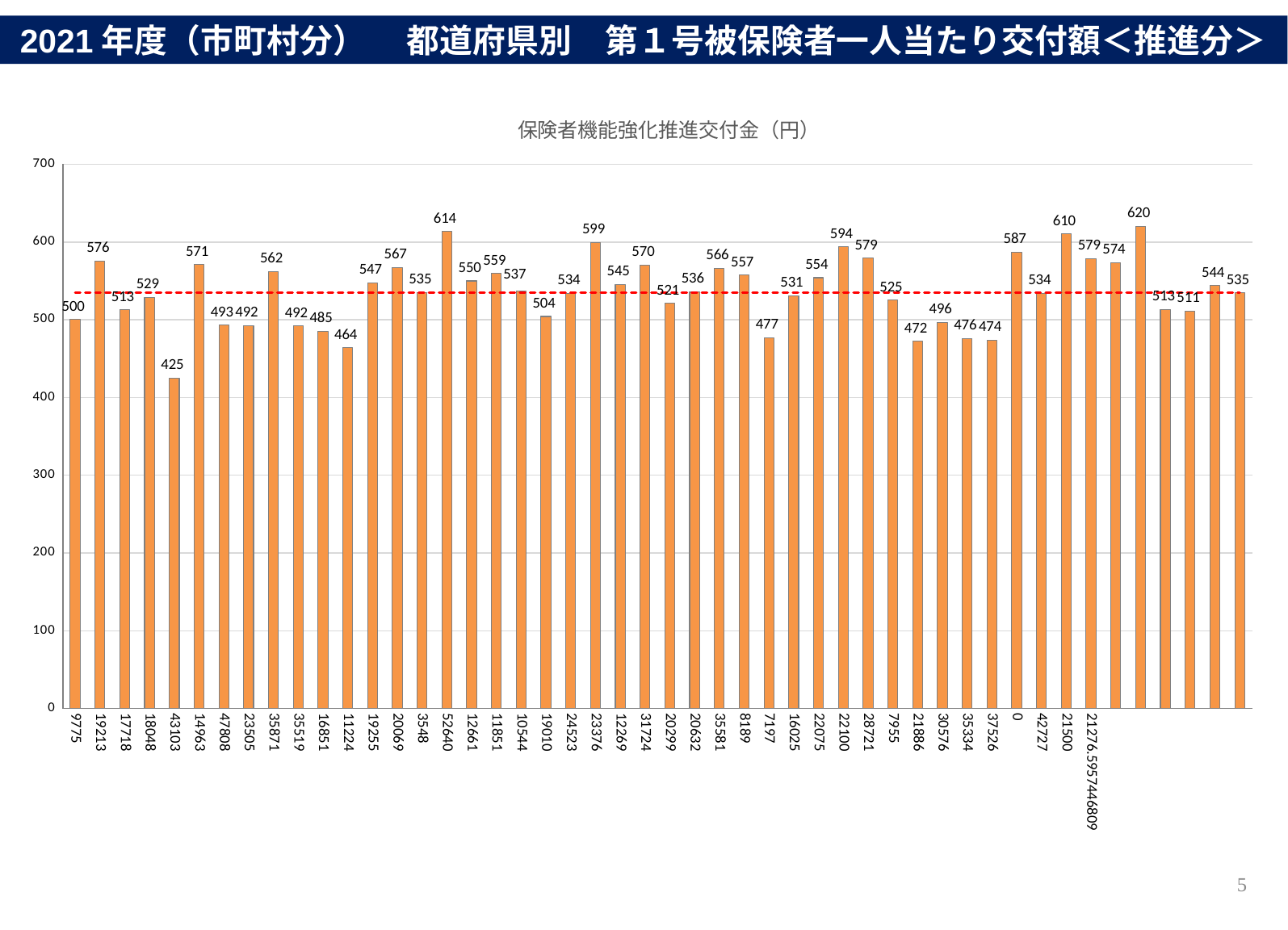

2021年度（市町村分） 　都道府県別　第１号被保険者一人当たり交付額＜推進分＞

### Chart: 保険者機能強化推進交付金（円）

| Category | 保険者機能強化推進交付金(円） | 平均 |  |
|---|---|---|---|
| 9775 | 500.08409881339287 | 534.5357950488482 | 500.08409881339287 |
| 19213 | 575.5026396674162 | 534.5357950488482 | 575.5026396674162 |
| 17718 | 512.8469236133528 | 534.5357950488482 | 512.8469236133528 |
| 18048 | 528.6564723275958 | 534.5357950488482 | 528.6564723275958 |
| 43103 | 425.1716552229851 | 534.5357950488482 | 425.1716552229851 |
| 14963 | 570.819288519932 | 534.5357950488482 | 570.819288519932 |
| 47808 | 493.09919306748105 | 534.5357950488482 | 493.09919306748105 |
| 23505 | 492.1090745642511 | 534.5357950488482 | 492.1090745642511 |
| 35871 | 561.9070025556248 | 534.5357950488482 | 561.9070025556248 |
| 35519 | 491.86857530481973 | 534.5357950488482 | 491.86857530481973 |
| 16851 | 484.90581905970237 | 534.5357950488482 | 484.90581905970237 |
| 11224 | 464.11261701388133 | 534.5357950488482 | 464.11261701388133 |
| 19255 | 547.4349698557688 | 534.5357950488482 | 547.4349698557688 |
| 20069 | 567.1427754449873 | 534.5357950488482 | 567.1427754449873 |
| 3548 | 534.8341571995139 | 534.5357950488482 | 534.8341571995139 |
| 52640 | 613.6637263082608 | 534.5357950488482 | 613.6637263082608 |
| 12661 | 549.9025282668026 | 534.5357950488482 | 549.9025282668026 |
| 11851 | 559.3173697494528 | 534.5357950488482 | 559.3173697494528 |
| 10544 | 537.2308186324683 | 534.5357950488482 | 537.2308186324683 |
| 19010 | 504.2236215635079 | 534.5357950488482 | 504.2236215635079 |
| 24523 | 533.8088696267528 | 534.5357950488482 | 533.8088696267528 |
| 23376 | 599.440399205194 | 534.5357950488482 | 599.440399205194 |
| 12269 | 545.4977382442291 | 534.5357950488482 | 545.4977382442291 |
| 31724 | 570.137670056621 | 534.5357950488482 | 570.137670056621 |
| 20299 | 521.3160396762479 | 534.5357950488482 | 521.3160396762479 |
| 20632 | 535.9111457816999 | 534.5357950488482 | 535.9111457816999 |
| 35581 | 565.964632960367 | 534.5357950488482 | 565.964632960367 |
| 8189 | 557.3862392039857 | 534.5357950488482 | 557.3862392039857 |
| 7197 | 477.04898787462054 | 534.5357950488482 | 477.04898787462054 |
| 16025 | 531.0505327757422 | 534.5357950488482 | 531.0505327757422 |
| 22075 | 554.0766708130725 | 534.5357950488482 | 554.0766708130725 |
| 22100 | 593.5837736967858 | 534.5357950488482 | 593.5837736967858 |
| 28721 | 578.9959528175838 | 534.5357950488482 | 578.9959528175838 |
| 7955 | 525.4237080862544 | 534.5357950488482 | 525.4237080862544 |
| 21886 | 472.2646617059094 | 534.5357950488482 | 472.2646617059094 |
| 30576 | 496.4917551101033 | 534.5357950488482 | 496.4917551101033 |
| 35334 | 475.90601089997745 | 534.5357950488482 | 475.90601089997745 |
| 37526 | 474.05910903848724 | 534.5357950488482 | 474.05910903848724 |
| 0 | 587.2186118524253 | 534.5357950488482 | 587.2186118524253 |
| 42727 | 533.9980274852294 | 534.5357950488482 | 533.9980274852294 |
| 21500 | 610.3152096297052 | 534.5357950488482 | 610.3152096297052 |
| 21276.59574468085 | 578.5083618509835 | 534.5357950488482 | 578.5083618509835 |
|  | 573.5912098263897 | 534.5357950488482 | 573.5912098263897 |
|  | 620.0791574428121 | 534.5357950488482 | 620.0791574428121 |
|  | 513.3235640605695 | 534.5357950488482 | 513.3235640605695 |
|  | 511.1381993504015 | 534.5357950488482 | 511.1381993504015 |
|  | 543.729106006686 | 534.5357950488482 | 543.729106006686 |
|  | 534.5357950488482 | 534.5357950488482 | 534.5357950488482 |
5